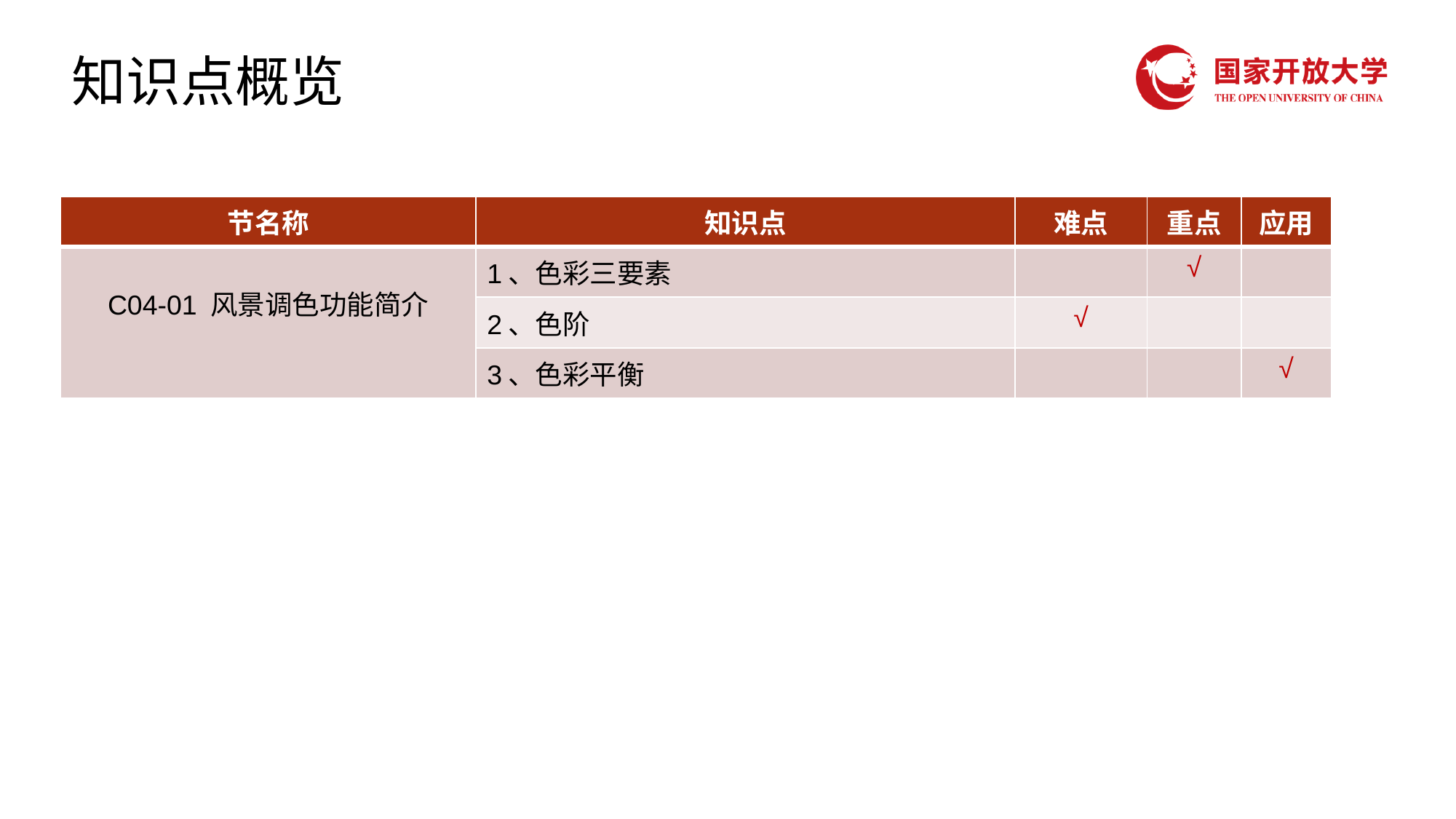

# 知识点概览
| 节名称 | 知识点 | 难点 | 重点 | 应用 |
| --- | --- | --- | --- | --- |
| C04-01 风景调色功能简介 | 1、色彩三要素 |  | √ |  |
|  | 2、色阶 | √ |  |  |
|  | 3、色彩平衡 |  |  | √ |